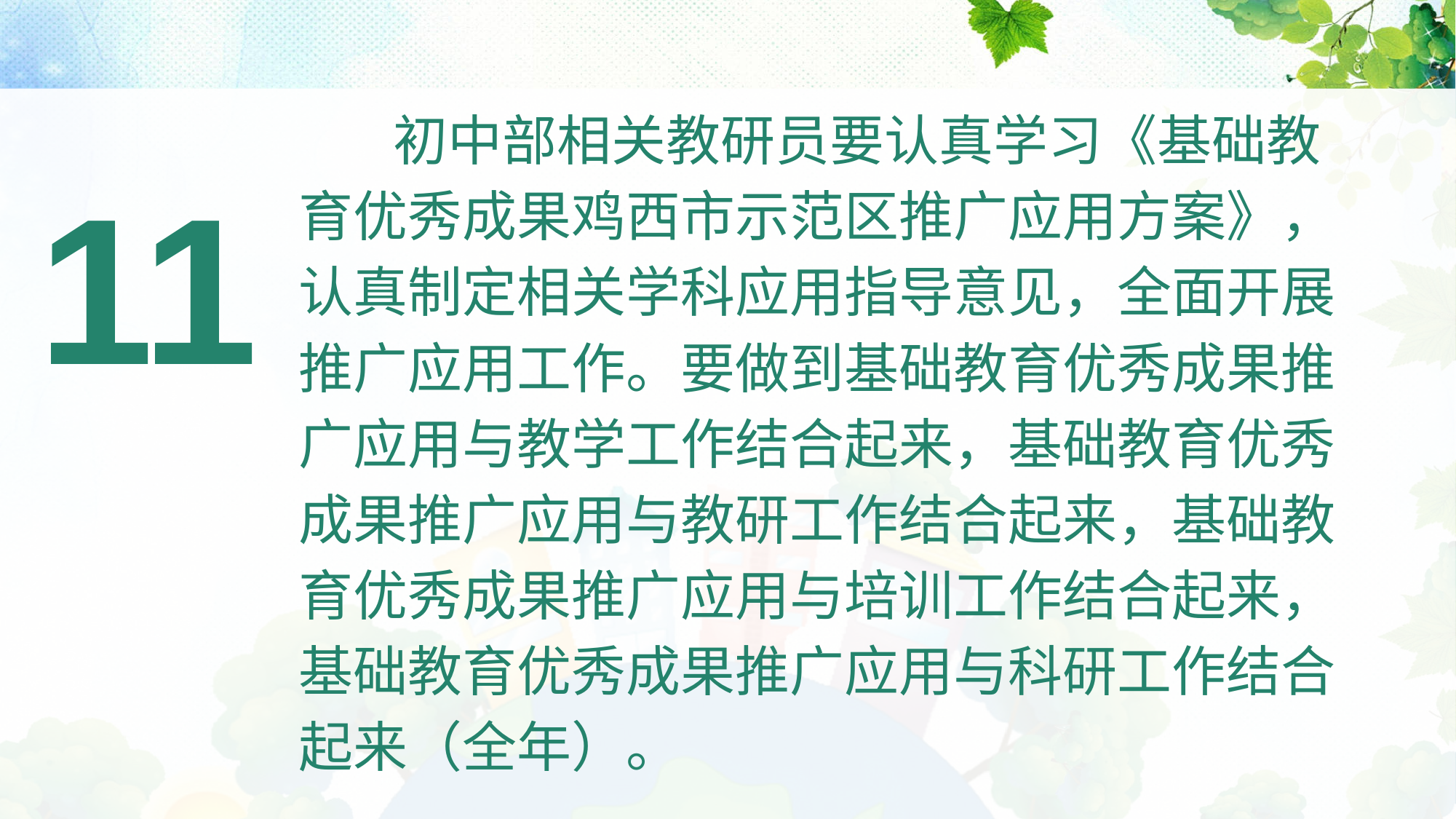

#
初中部相关教研员要认真学习《基础教育优秀成果鸡西市示范区推广应用方案》，认真制定相关学科应用指导意见，全面开展推广应用工作。要做到基础教育优秀成果推广应用与教学工作结合起来，基础教育优秀成果推广应用与教研工作结合起来，基础教育优秀成果推广应用与培训工作结合起来，基础教育优秀成果推广应用与科研工作结合起来（全年）。
11